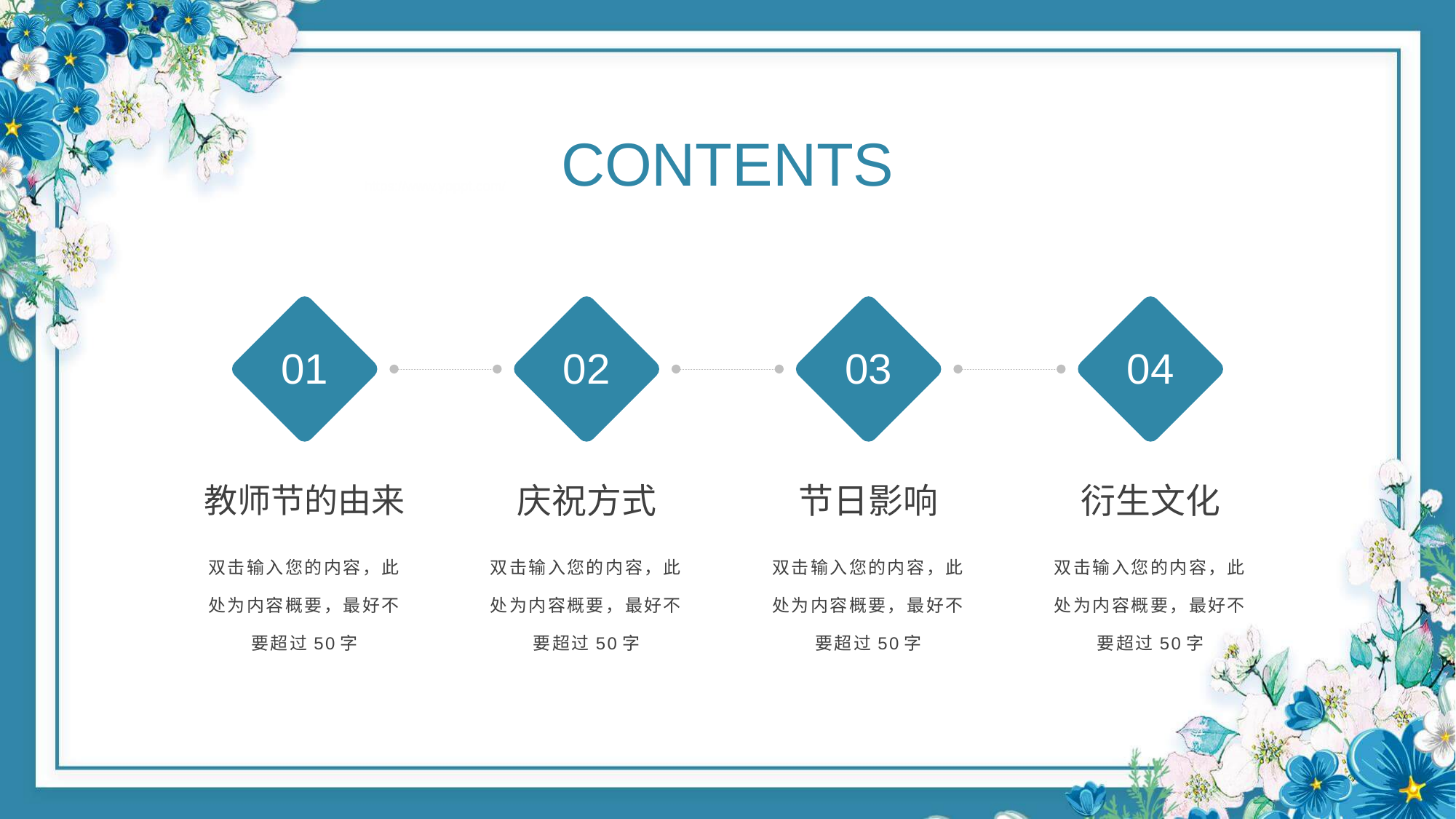

CONTENTS
https://www.ypppt.com/
01
02
03
04
教师节的由来
庆祝方式
节日影响
衍生文化
双击输入您的内容，此处为内容概要，最好不要超过50字
双击输入您的内容，此处为内容概要，最好不要超过50字
双击输入您的内容，此处为内容概要，最好不要超过50字
双击输入您的内容，此处为内容概要，最好不要超过50字